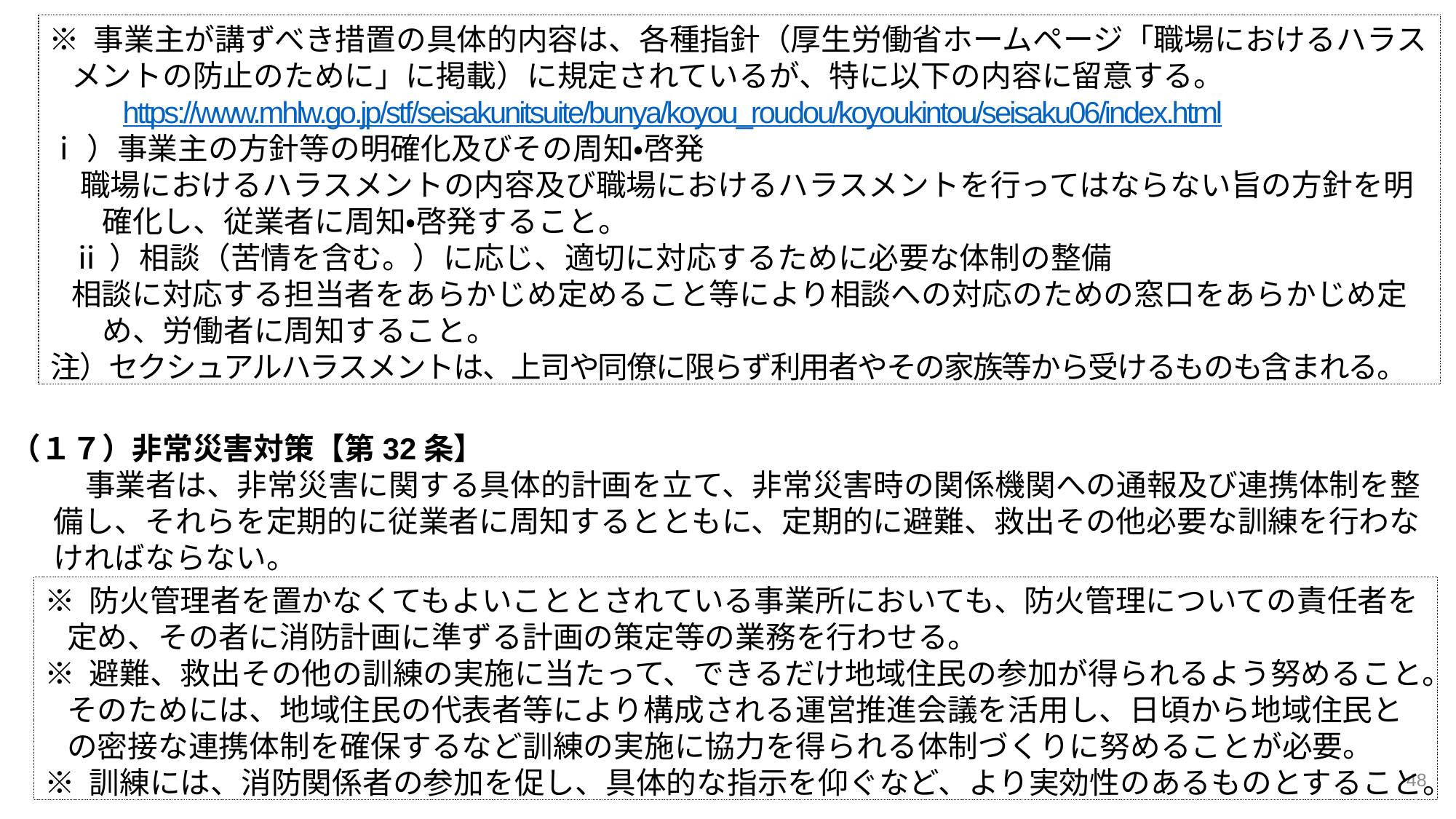

※ 事業主が講ずべき措置の具体的内容は、各種指針（厚生労働省ホームページ「職場におけるハラスメントの防止のために」に掲載）に規定されているが、特に以下の内容に留意する。
https://www.mhlw.go.jp/stf/seisakunitsuite/bunya/koyou_roudou/koyoukintou/seisaku06/index.html
ⅰ）事業主の方針等の明確化及びその周知・啓発
職場におけるハラスメントの内容及び職場におけるハラスメントを行ってはならない旨の方針を明確化し、従業者に周知・啓発すること。
ⅱ）相談（苦情を含む。）に応じ、適切に対応するために必要な体制の整備
相談に対応する担当者をあらかじめ定めること等により相談への対応のための窓口をあらかじめ定め、労働者に周知すること。
注）セクシュアルハラスメントは、上司や同僚に限らず利用者やその家族等から受けるものも含まれる。
（１７）非常災害対策【第32条】
事業者は、非常災害に関する具体的計画を立て、非常災害時の関係機関への通報及び連携体制を整備し、それらを定期的に従業者に周知するとともに、定期的に避難、救出その他必要な訓練を行わなければならない。
※ 防火管理者を置かなくてもよいこととされている事業所においても、防火管理についての責任者を定め、その者に消防計画に準ずる計画の策定等の業務を行わせる。
※ 避難、救出その他の訓練の実施に当たって、できるだけ地域住民の参加が得られるよう努めること。そのためには、地域住民の代表者等により構成される運営推進会議を活用し、日頃から地域住民との密接な連携体制を確保するなど訓練の実施に協力を得られる体制づくりに努めることが必要。
※ 訓練には、消防関係者の参加を促し、具体的な指示を仰ぐなど、より実効性のあるものとすること。
48